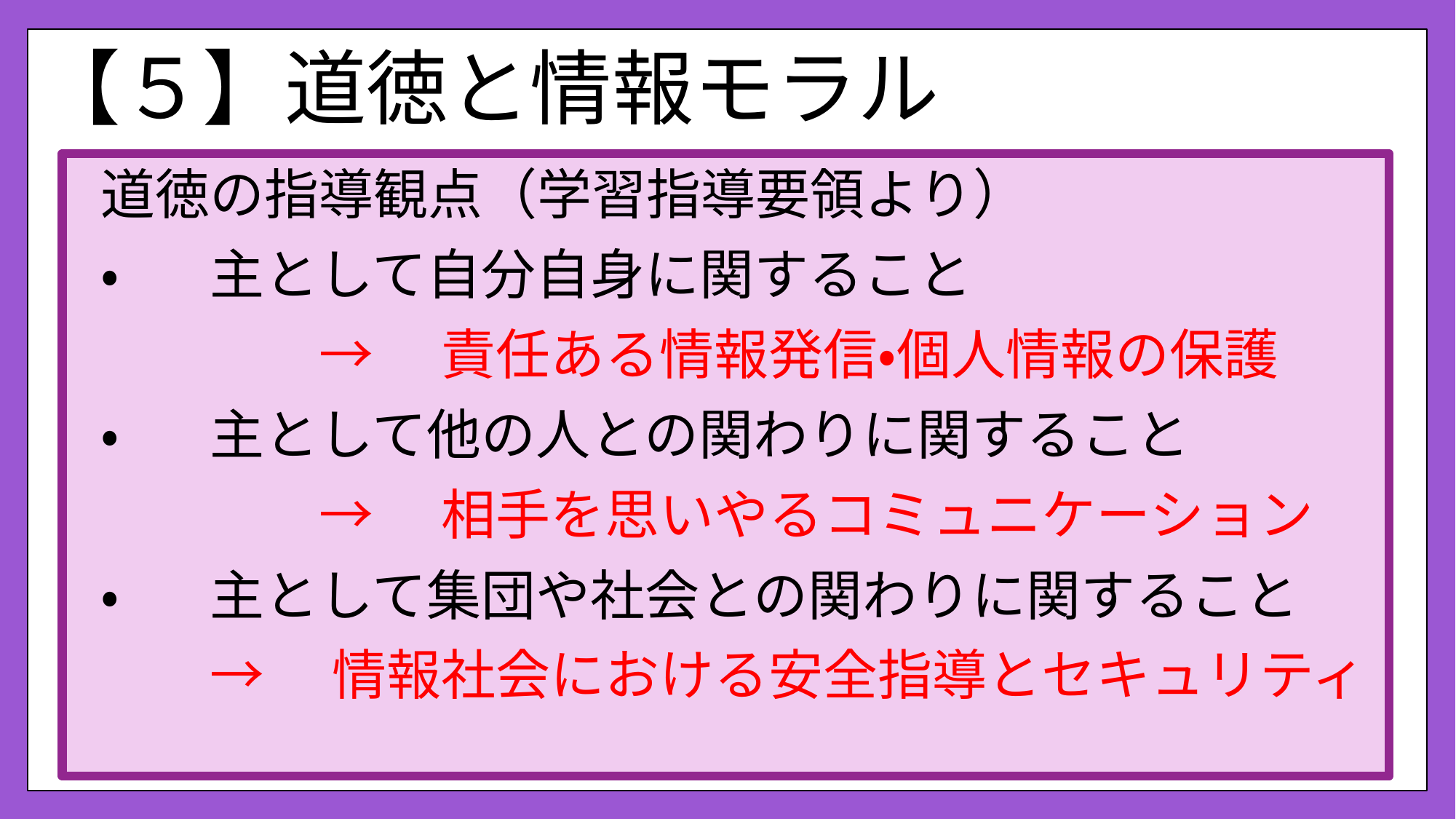

# 【５】道徳と情報モラル

道徳の指導観点（学習指導要領より）
・	主として自分自身に関すること
		→　責任ある情報発信・個人情報の保護
・	主として他の人との関わりに関すること
		→　相手を思いやるコミュニケーション
・	主として集団や社会との関わりに関すること
	→　情報社会における安全指導とセキュリティ